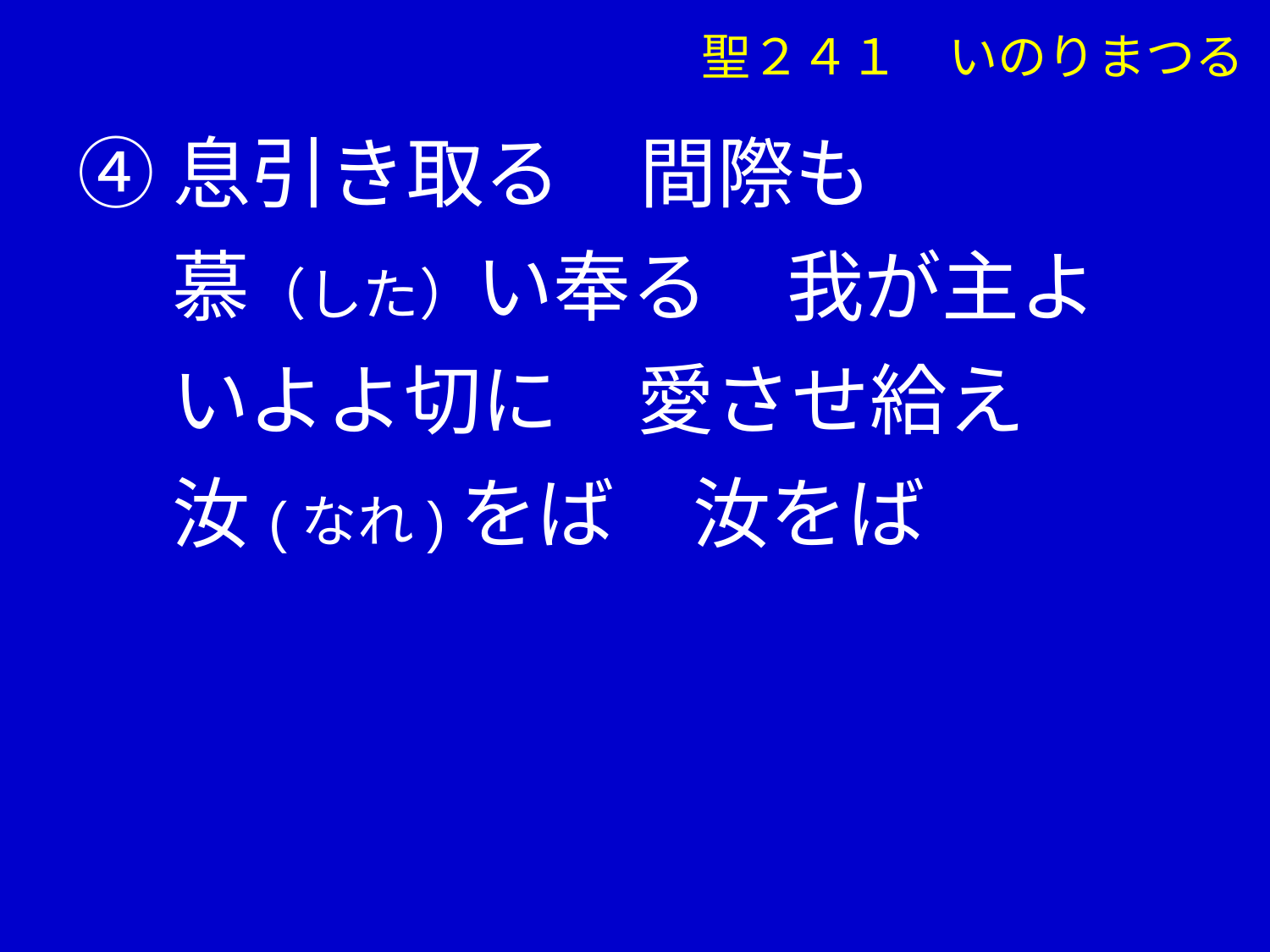

聖２４１　いのりまつる
④息引き取る　間際も
　 慕（した）い奉る　我が主よ
　 いよよ切に　愛させ給え
　 汝(なれ)をば　汝をば